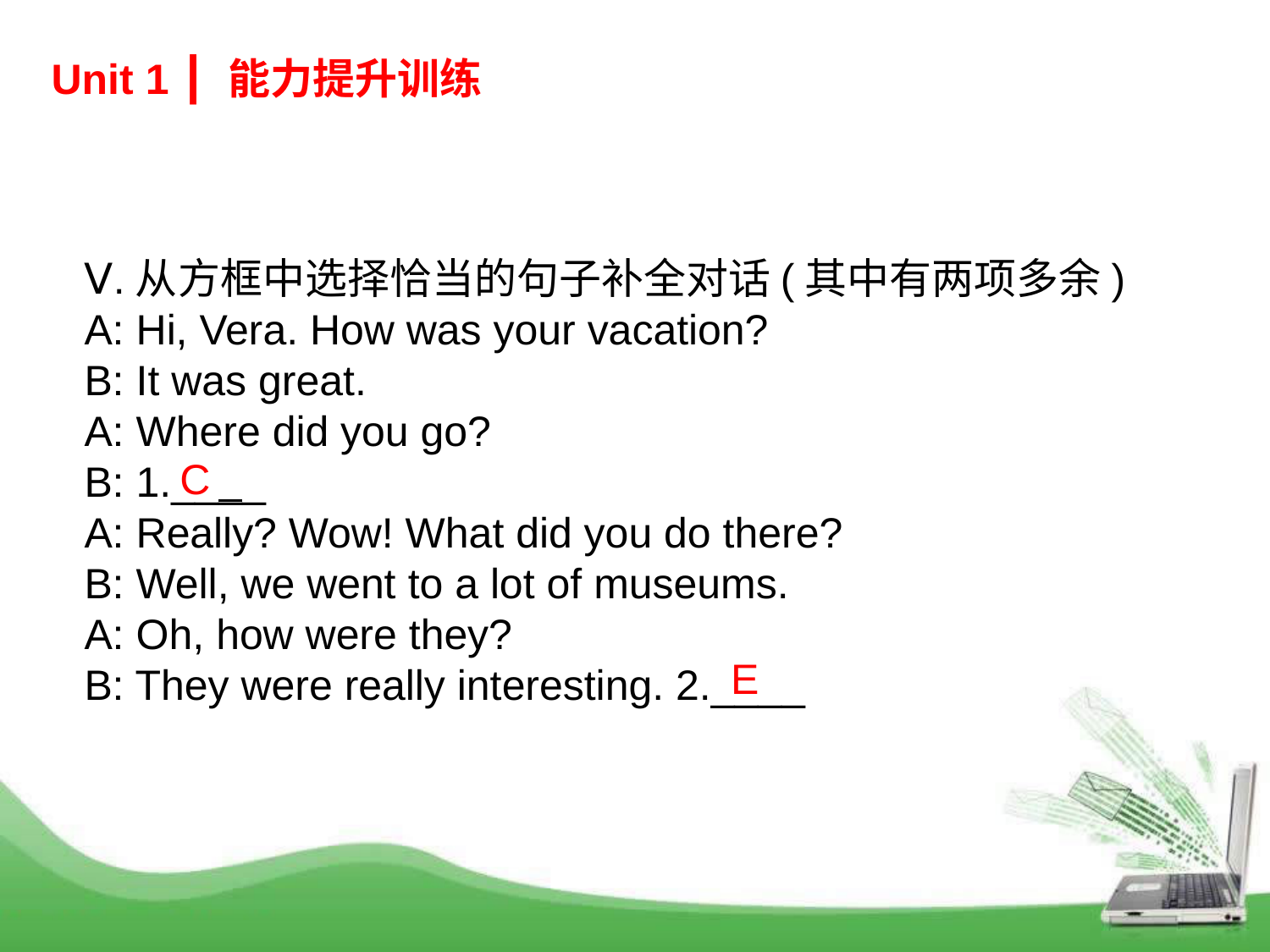

Unit 1 ┃ 能力提升训练
Ⅴ.从方框中选择恰当的句子补全对话(其中有两项多余)
A: Hi, Vera. How was your vacation?
B: It was great.
A: Where did you go?
B: 1.____
A: Really? Wow! What did you do there?
B: Well, we went to a lot of museums.
A: Oh, how were they?
B: They were really interesting. 2.____
C
E